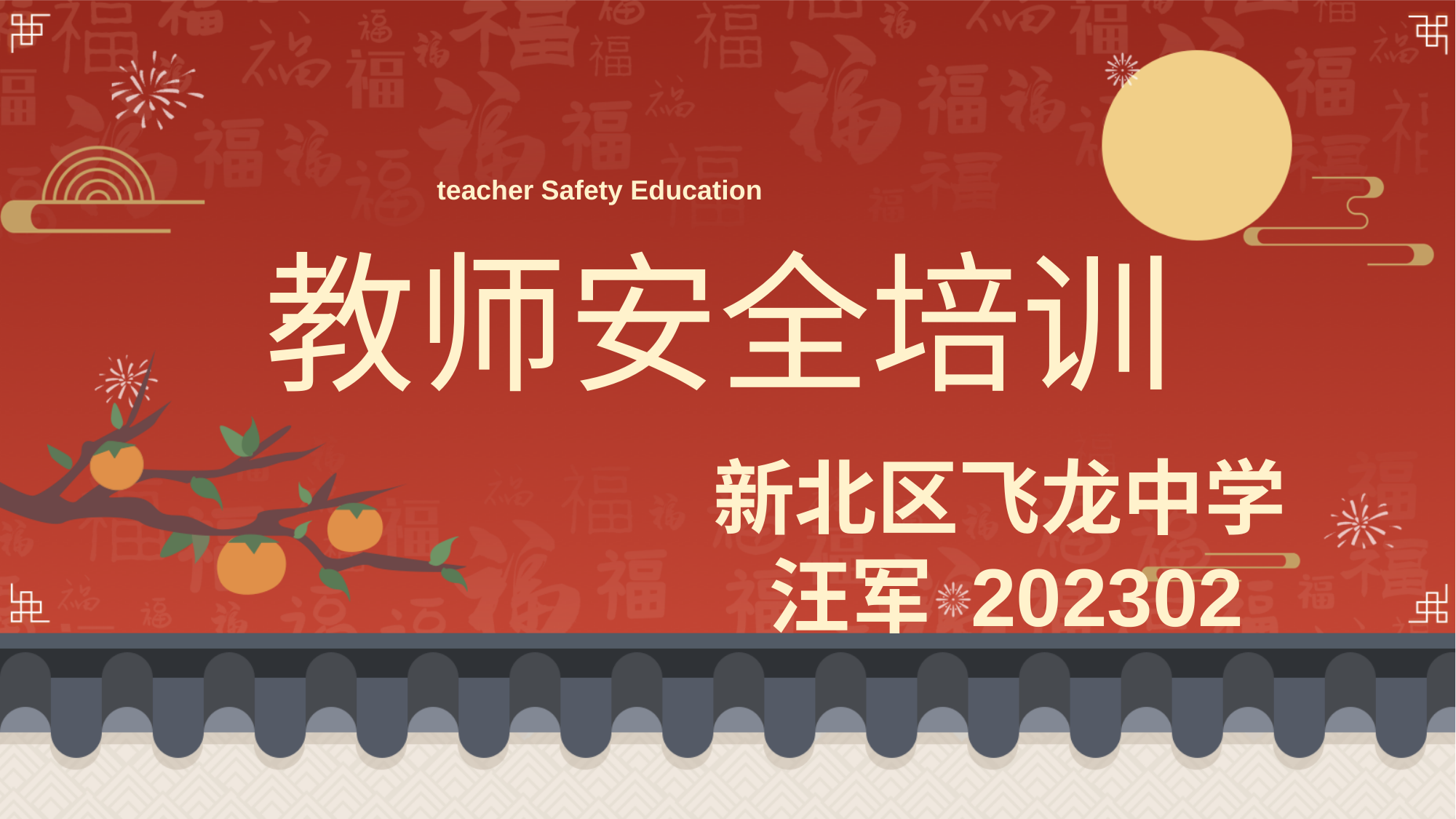

teacher Safety Education
教师安全培训
     新北区飞龙中学
        汪军 202302